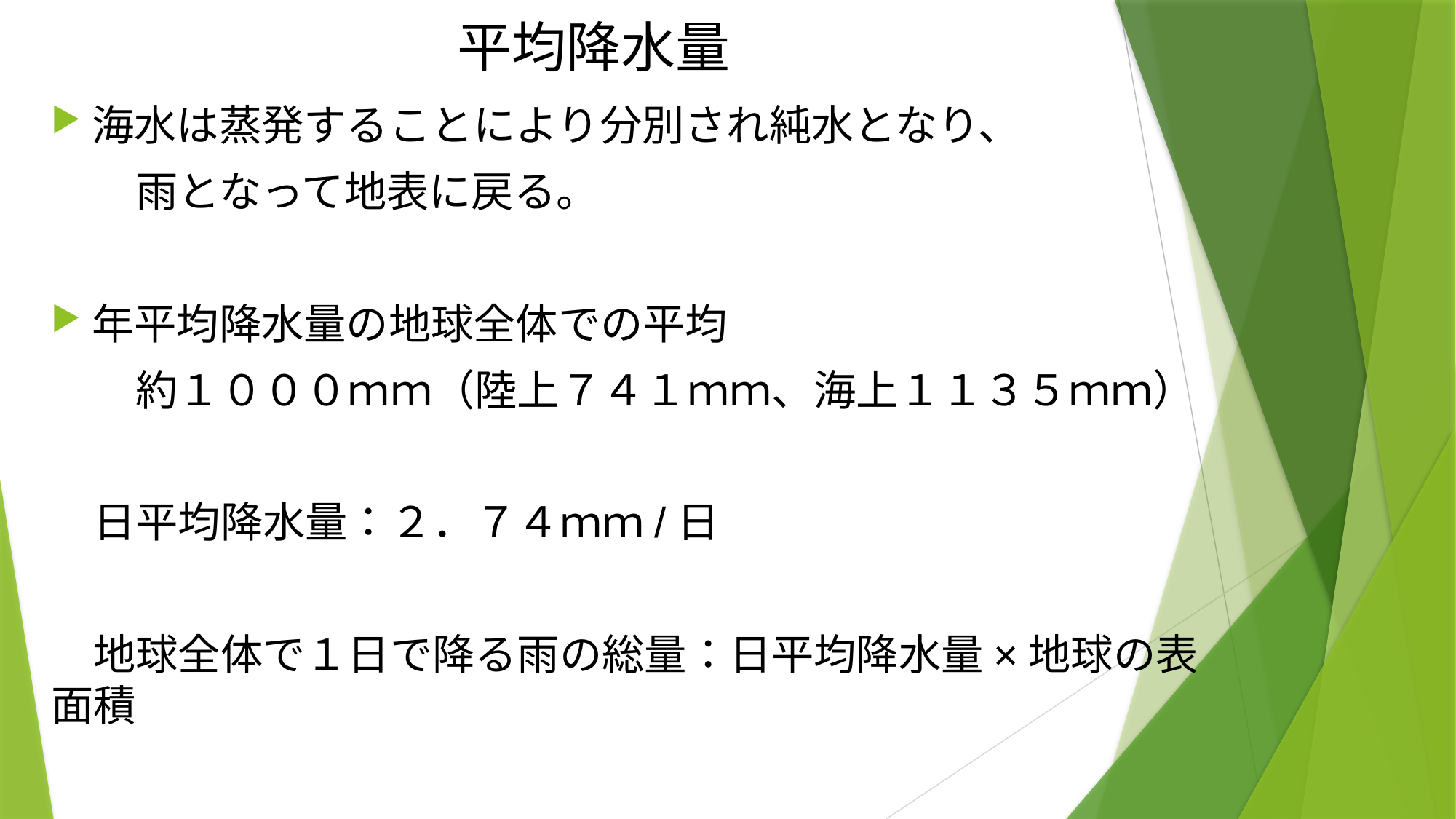

# 平均降水量
海水は蒸発することにより分別され純水となり、
　　雨となって地表に戻る。

年平均降水量の地球全体での平均
　　約１０００ｍｍ（陸上７４１ｍｍ、海上１１３５ｍｍ）

　日平均降水量：２．７４ｍｍ/日

　地球全体で１日で降る雨の総量：日平均降水量×地球の表面積